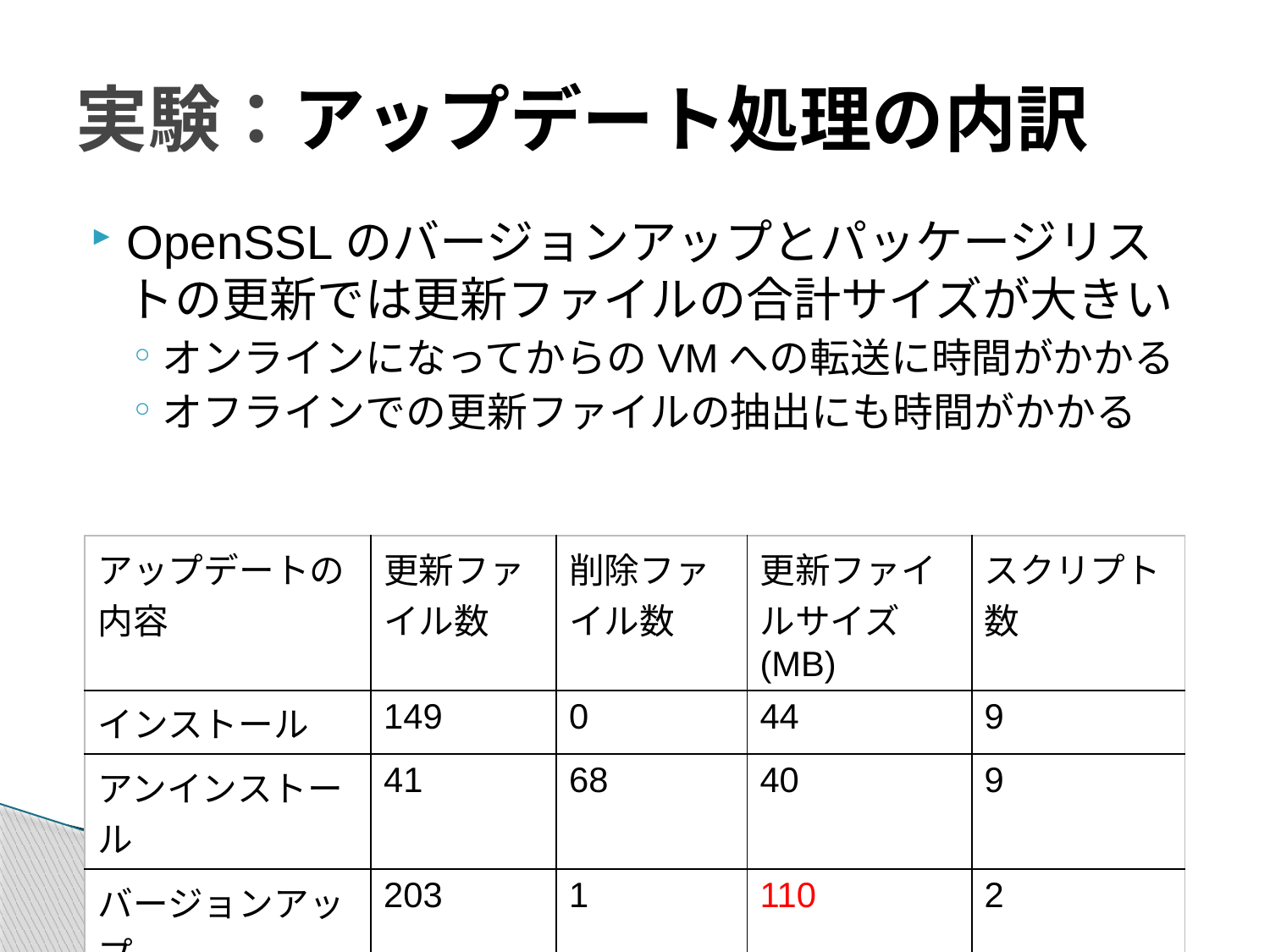

# 実験：アップデート処理の内訳
OpenSSLのバージョンアップとパッケージリストの更新では更新ファイルの合計サイズが大きい
オンラインになってからのVMへの転送に時間がかかる
オフラインでの更新ファイルの抽出にも時間がかかる
| アップデートの 内容 | 更新ファイル数 | 削除ファイル数 | 更新ファイルサイズ(MB) | スクリプト数 |
| --- | --- | --- | --- | --- |
| インストール | 149 | 0 | 44 | 9 |
| アンインストール | 41 | 68 | 40 | 9 |
| バージョンアップ | 203 | 1 | 110 | 2 |
| パッケージリスト | 81 | 1 | 108 | - |